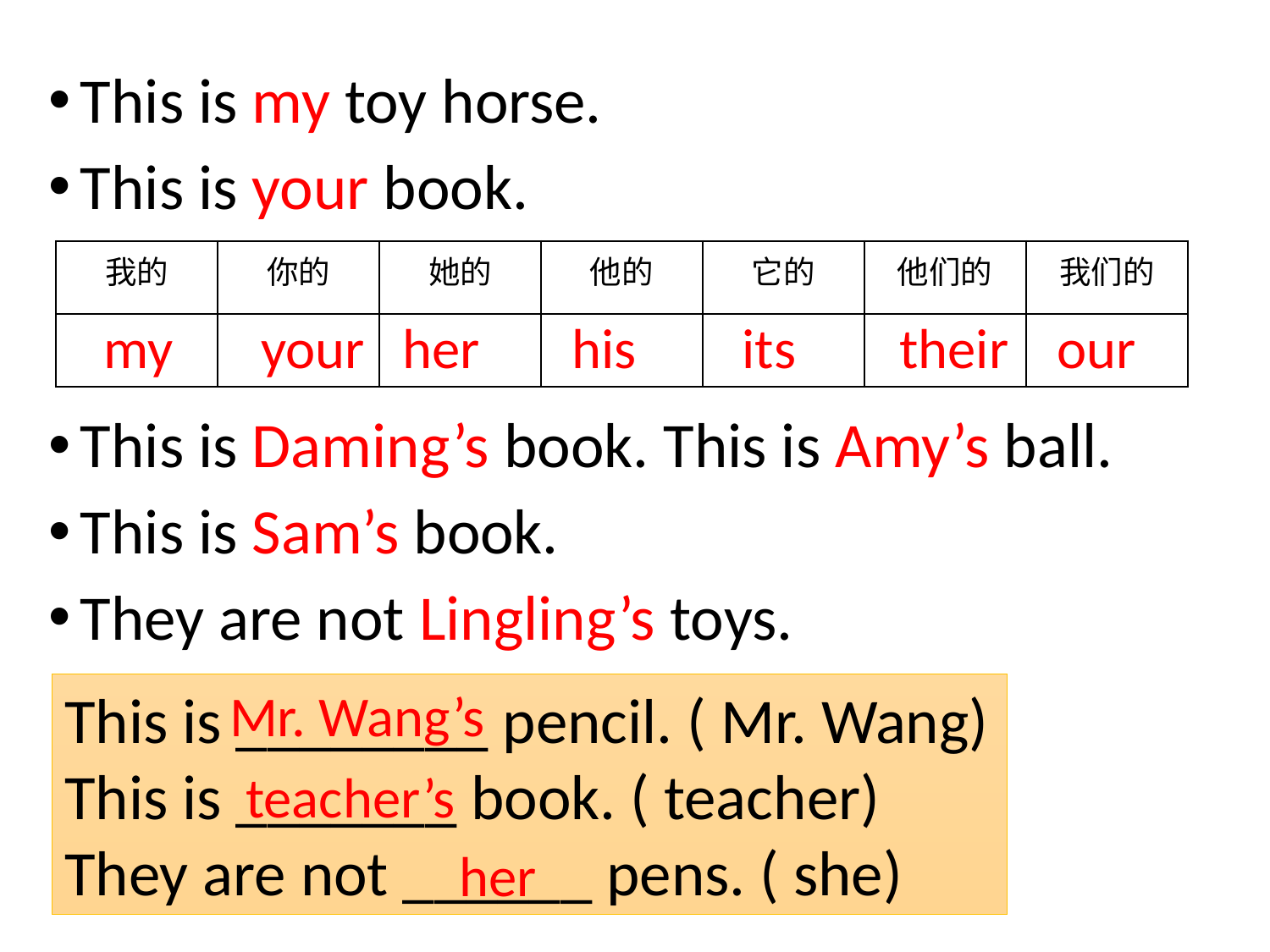

This is my toy horse.
This is your book.

This is Daming’s book. This is Amy’s ball.
This is Sam’s book.
They are not Lingling’s toys.

| 我的 | 你的 | 她的 | 他的 | 它的 | 他们的 | 我们的 |
| --- | --- | --- | --- | --- | --- | --- |
|  |  |  |  |  |  |  |
our
their
its
his
her
your
my
Mr. Wang’s
This is ________ pencil. ( Mr. Wang)
This is _______ book. ( teacher)
They are not ______ pens. ( she)
teacher’s
her